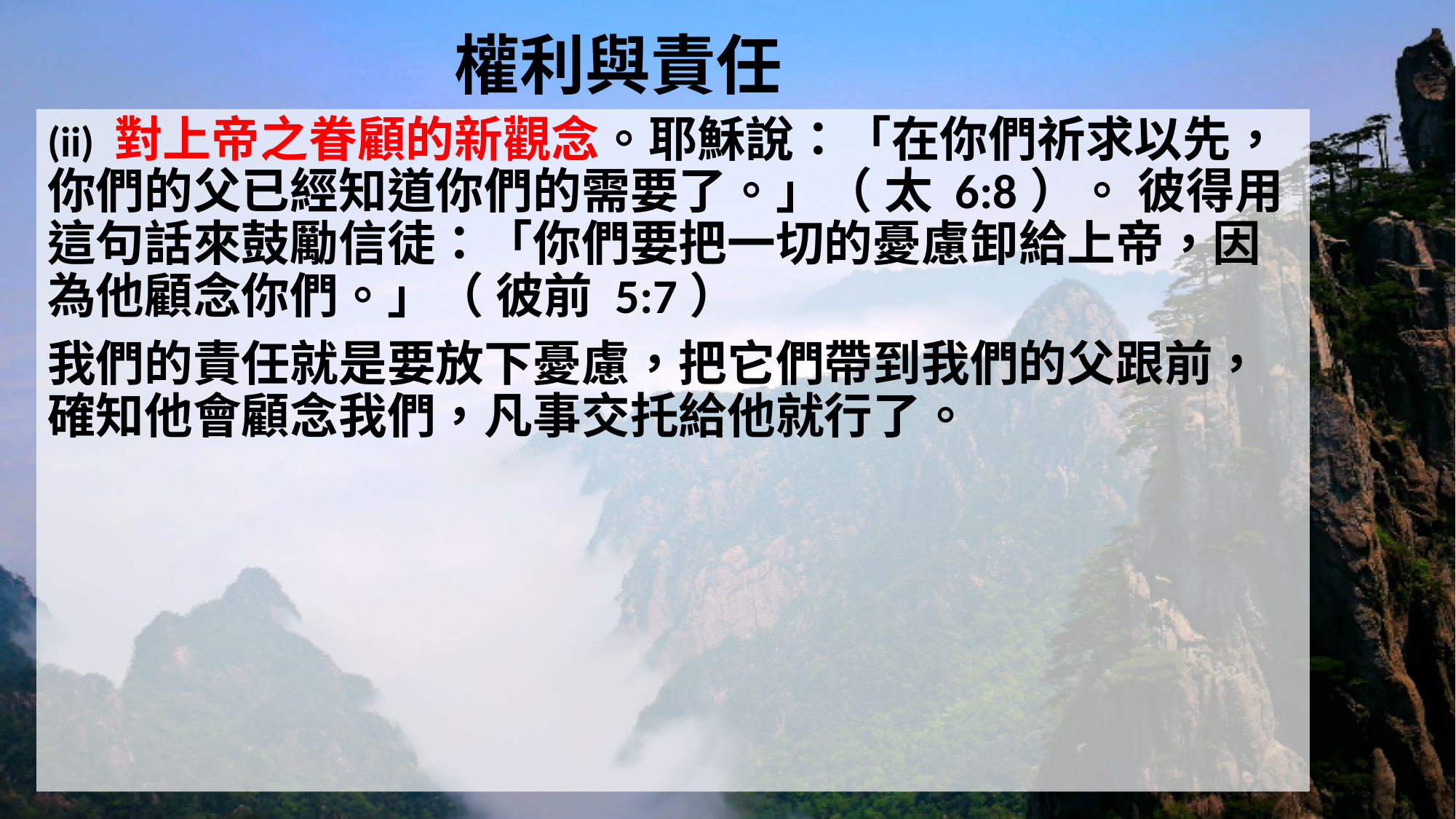

# 權利與責任
(ii) 對上帝之眷顧的新觀念。耶穌說：「在你們祈求以先，你們的父已經知道你們的需要了。」（ 太 6:8）。 彼得用這句話來鼓勵信徒：「你們要把一切的憂慮卸給上帝，因為他顧念你們。」（ 彼前 5:7）
我們的責任就是要放下憂慮，把它們帶到我們的父跟前，確知他會顧念我們，凡事交托給他就行了。